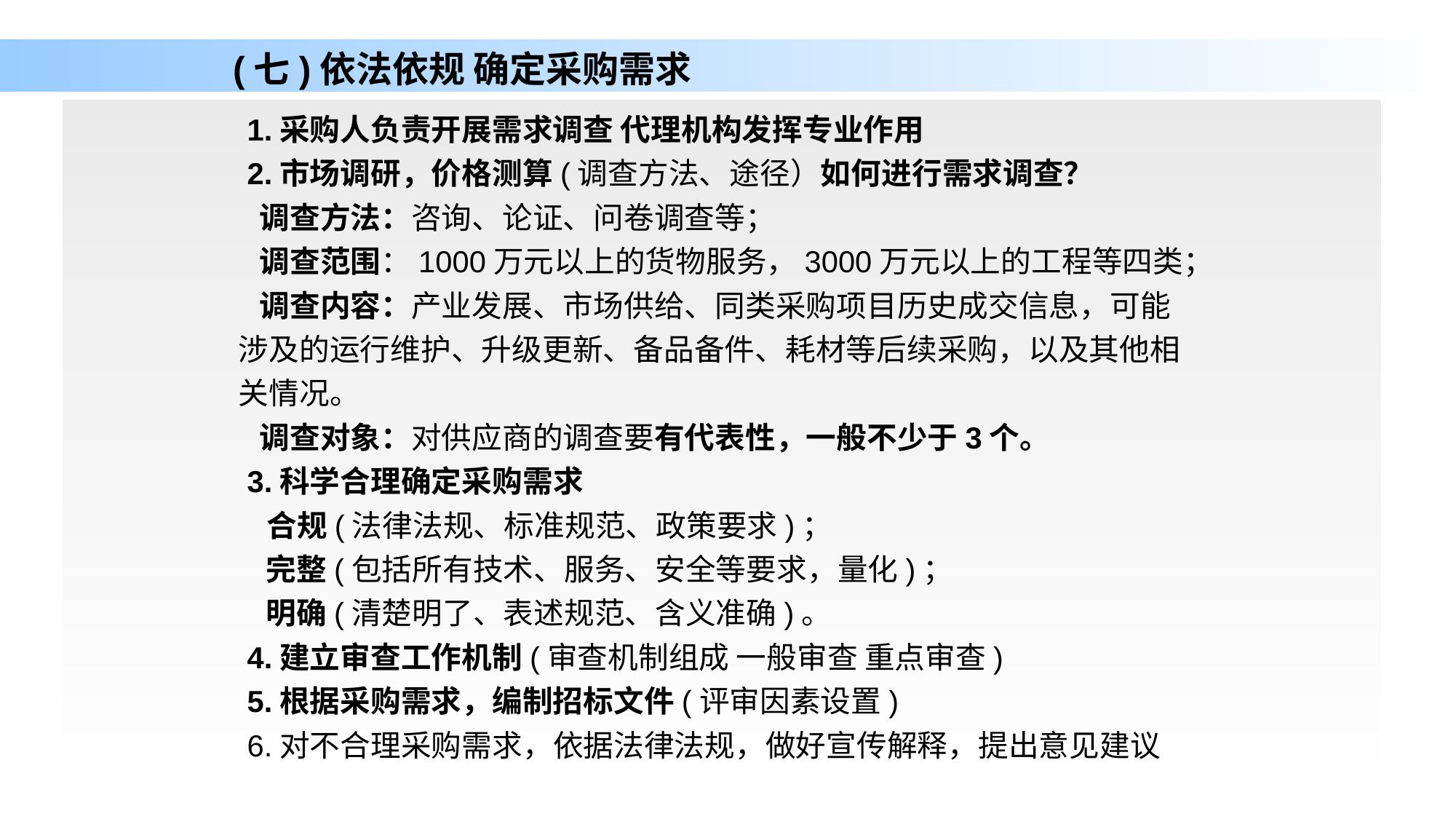

# (七)依法依规 确定采购需求
 1.采购人负责开展需求调查 代理机构发挥专业作用
 2.市场调研，价格测算(调查方法、途径）如何进行需求调查？
  调查方法：咨询、论证、问卷调查等；
  调查范围：1000万元以上的货物服务，3000万元以上的工程等四类；
  调查内容：产业发展、市场供给、同类采购项目历史成交信息，可能涉及的运行维护、升级更新、备品备件、耗材等后续采购，以及其他相关情况。
  调查对象：对供应商的调查要有代表性，一般不少于3个。
 3.科学合理确定采购需求
   合规(法律法规、标准规范、政策要求)；
   完整(包括所有技术、服务、安全等要求，量化)；
   明确(清楚明了、表述规范、含义准确)。
 4.建立审查工作机制(审查机制组成 一般审查 重点审查)
 5.根据采购需求，编制招标文件(评审因素设置)
 6.对不合理采购需求，依据法律法规，做好宣传解释，提出意见建议